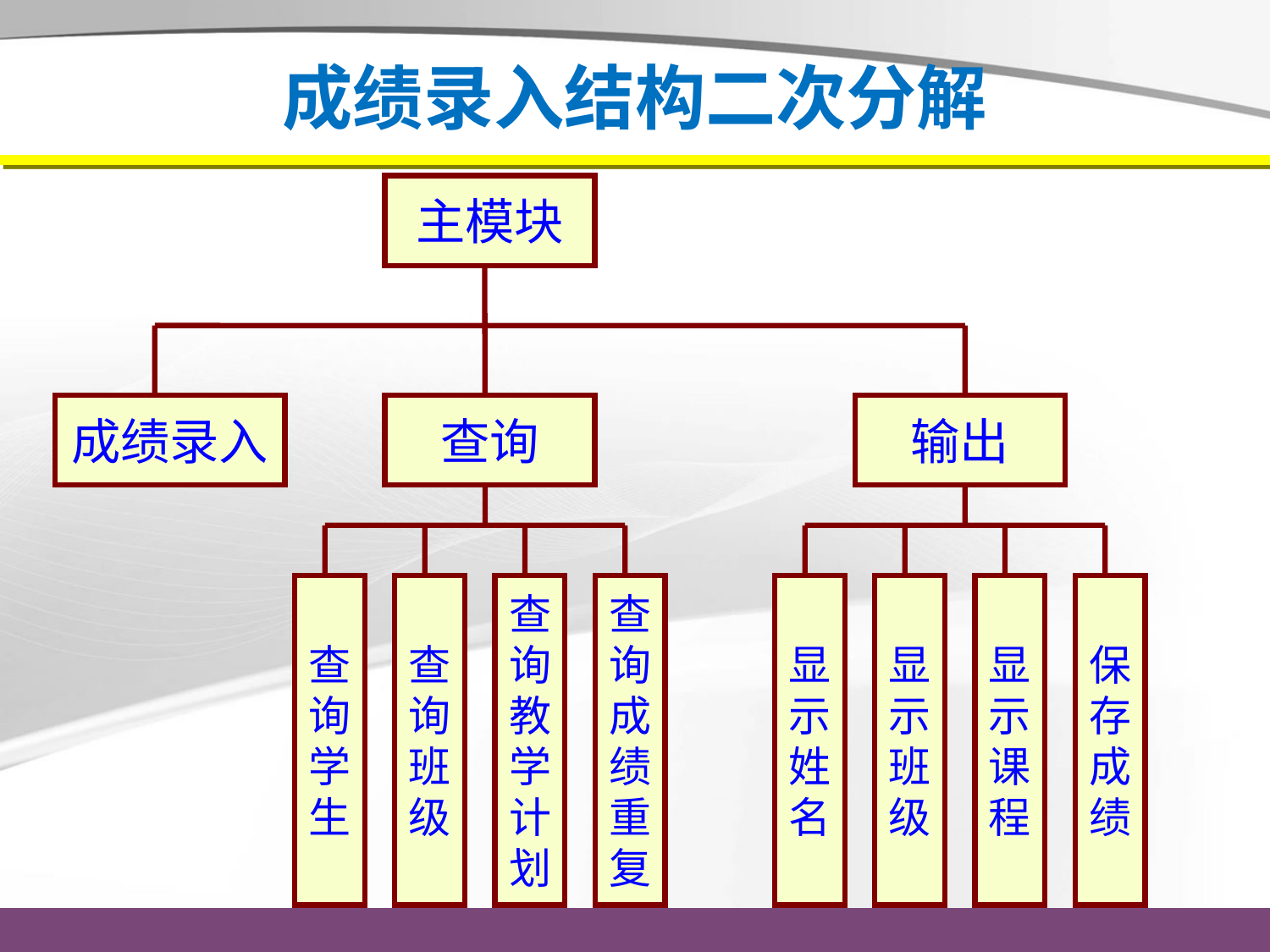

# 成绩录入结构二次分解
主模块

成绩录入
查询
输出

查
询
学
生
查
询
班
级
查
询
教
学
计
划
查
询
成
绩
重
复
显
示
姓
名
显
示
班
级
显
示
课
程
保
存
成
绩